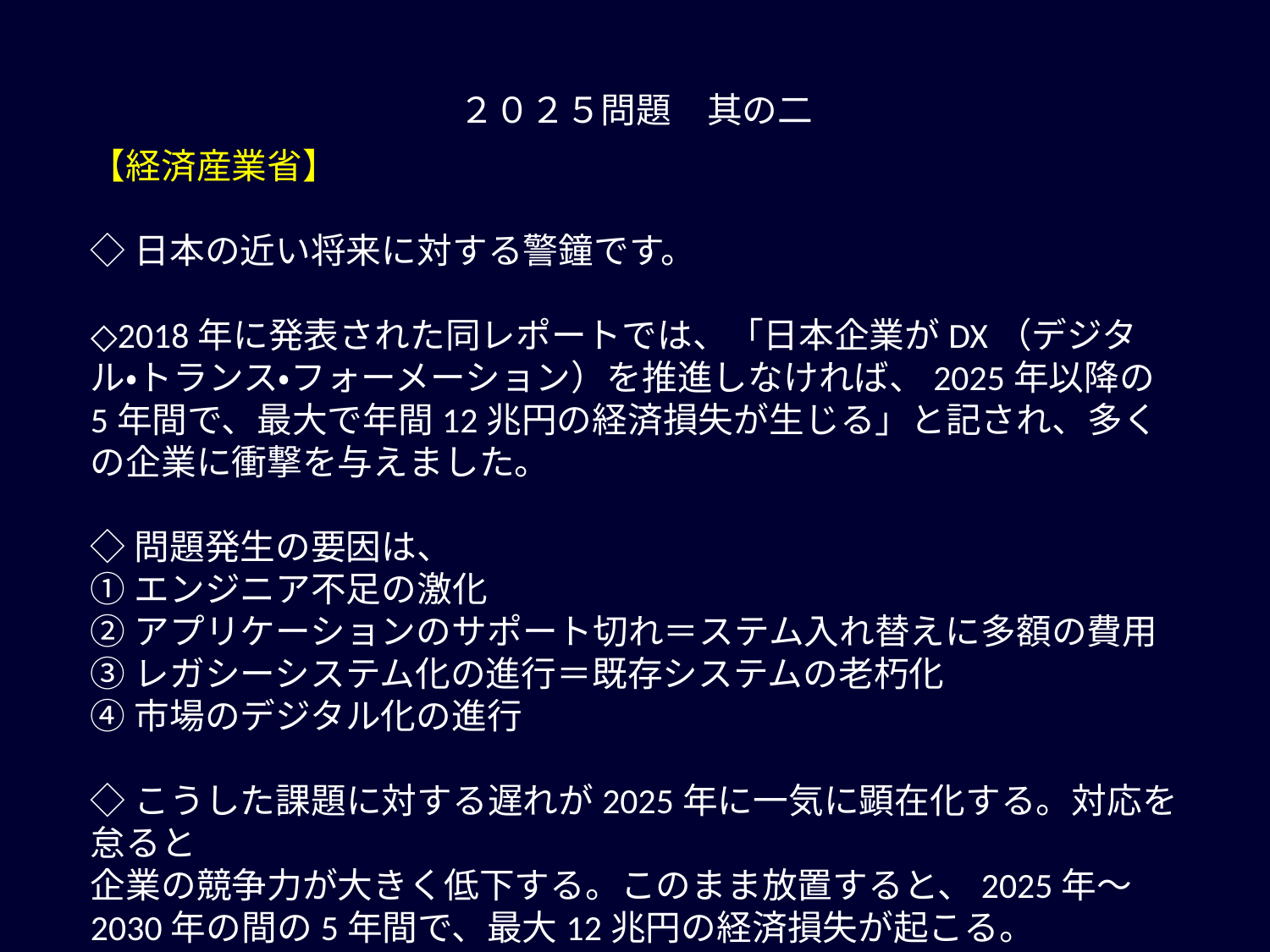

２０２５問題　其の二
【経済産業省】

◇日本の近い将来に対する警鐘です。

◇2018年に発表された同レポートでは、「日本企業がDX（デジタル・トランス・フォーメーション）を推進しなければ、2025年以降の5年間で、最大で年間12兆円の経済損失が生じる」と記され、多くの企業に衝撃を与えました。

◇問題発生の要因は、
①エンジニア不足の激化
②アプリケーションのサポート切れ＝ステム入れ替えに多額の費用
③レガシーシステム化の進行＝既存システムの老朽化
④市場のデジタル化の進行

◇こうした課題に対する遅れが2025年に一気に顕在化する。対応を怠ると
企業の競争力が大きく低下する。このまま放置すると、2025年～2030年の間の5年間で、最大12兆円の経済損失が起こる。